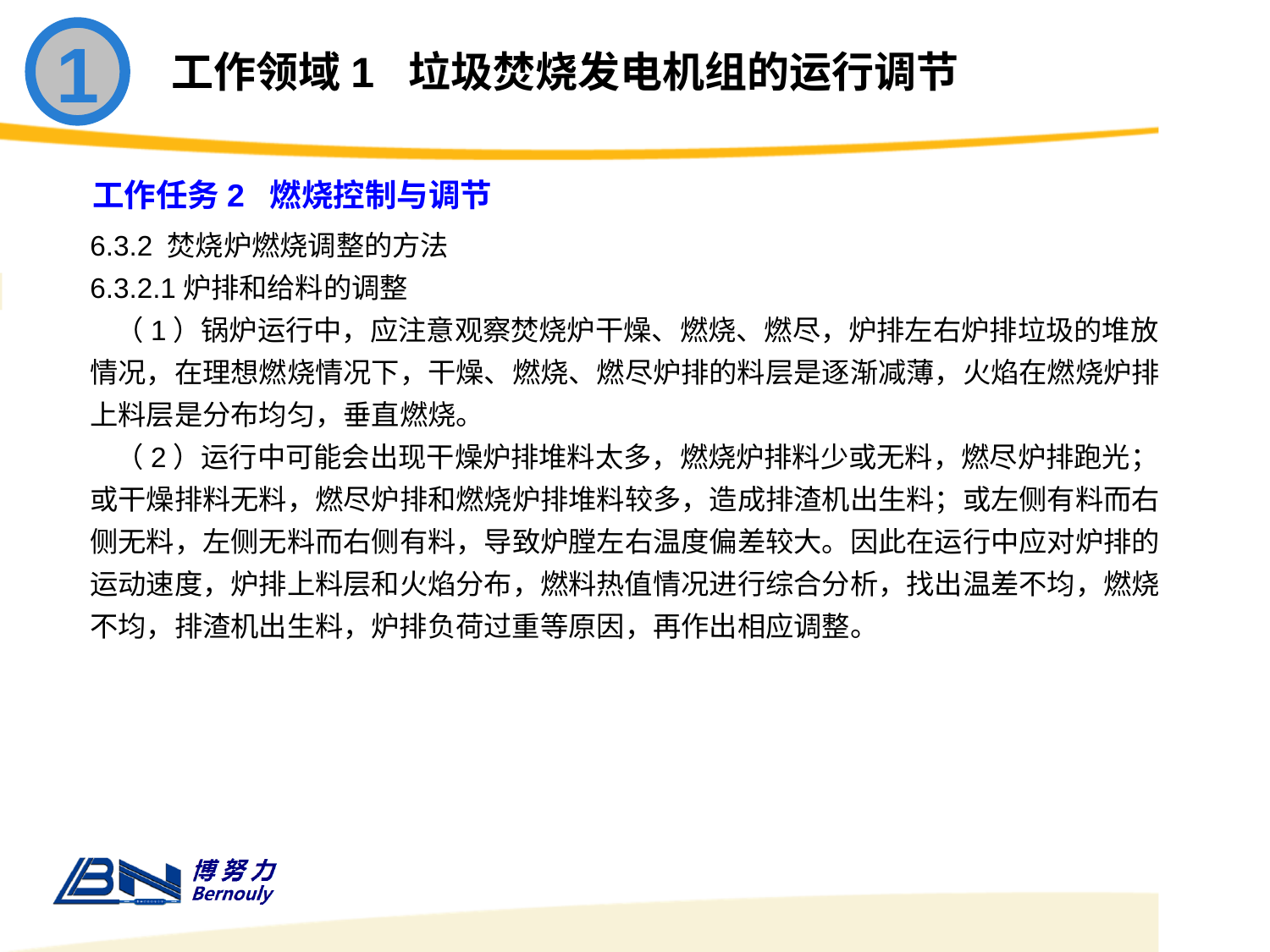

1
工作领域1  垃圾焚烧发电机组的运行调节
工作任务2  燃烧控制与调节
6.3.2 焚烧炉燃烧调整的方法
6.3.2.1炉排和给料的调整
   （1）锅炉运行中，应注意观察焚烧炉干燥、燃烧、燃尽，炉排左右炉排垃圾的堆放情况，在理想燃烧情况下，干燥、燃烧、燃尽炉排的料层是逐渐减薄，火焰在燃烧炉排上料层是分布均匀，垂直燃烧。
   （2）运行中可能会出现干燥炉排堆料太多，燃烧炉排料少或无料，燃尽炉排跑光；或干燥排料无料，燃尽炉排和燃烧炉排堆料较多，造成排渣机出生料；或左侧有料而右侧无料，左侧无料而右侧有料，导致炉膛左右温度偏差较大。因此在运行中应对炉排的运动速度，炉排上料层和火焰分布，燃料热值情况进行综合分析，找出温差不均，燃烧不均，排渣机出生料，炉排负荷过重等原因，再作出相应调整。